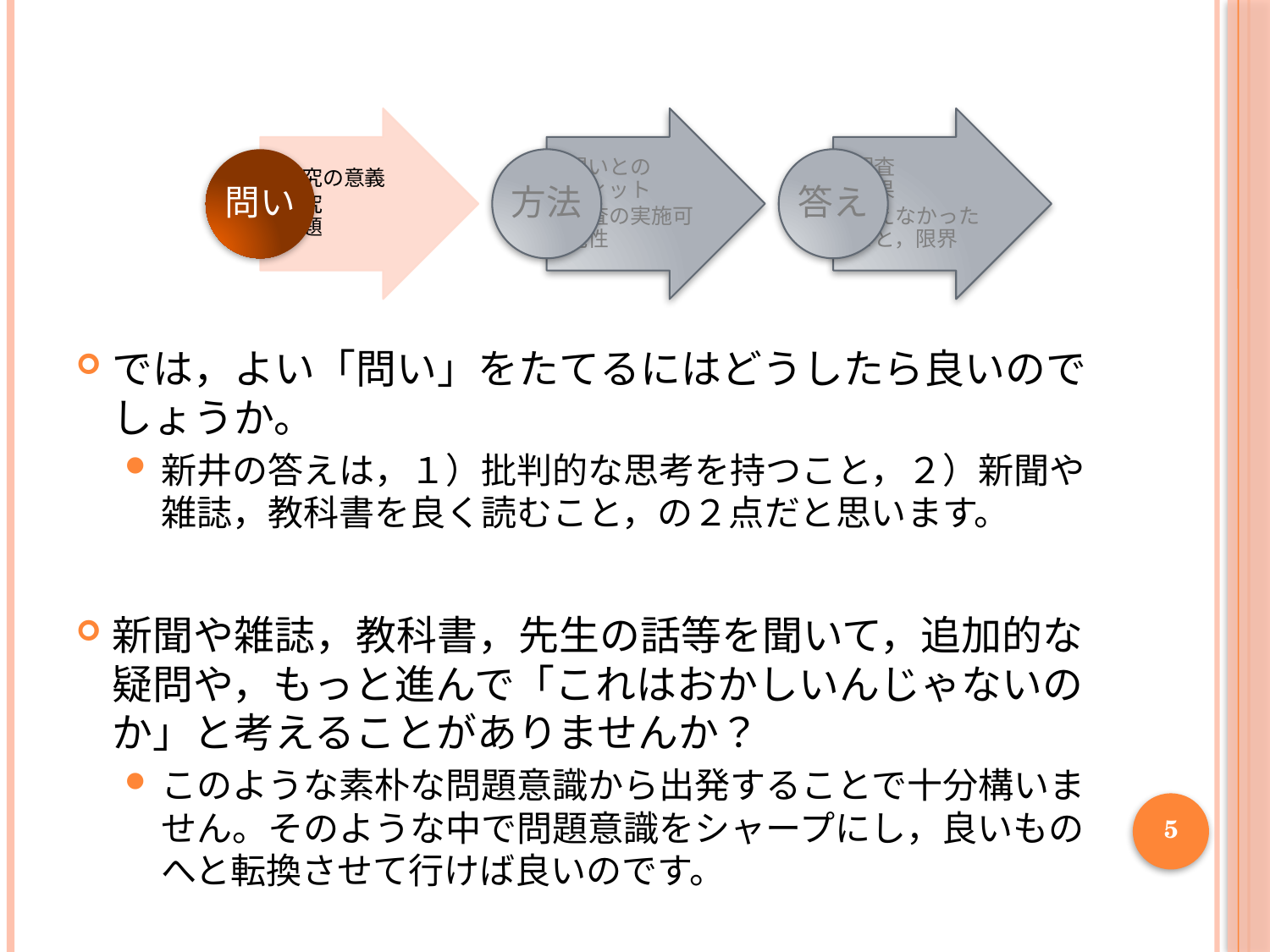

研究の意義
研究
課題
問い
問いとのフィット
調査の実施可能性
方法
調査
結果
言えなかったこと，限界
答え
では，よい「問い」をたてるにはどうしたら良いのでしょうか。
新井の答えは，１）批判的な思考を持つこと，２）新聞や雑誌，教科書を良く読むこと，の２点だと思います。

新聞や雑誌，教科書，先生の話等を聞いて，追加的な疑問や，もっと進んで「これはおかしいんじゃないのか」と考えることがありませんか？
このような素朴な問題意識から出発することで十分構いません。そのような中で問題意識をシャープにし，良いものへと転換させて行けば良いのです。
5